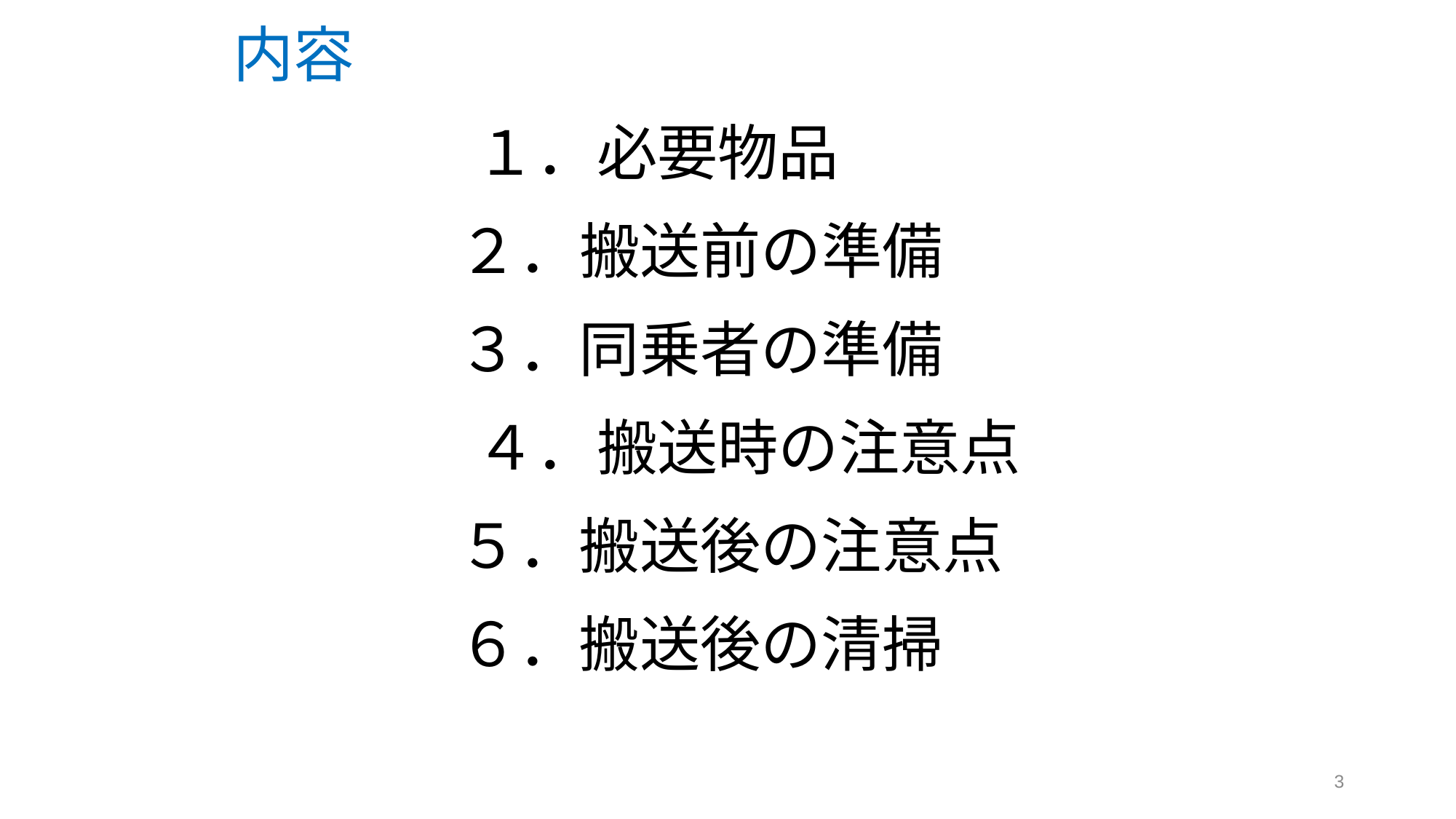

内容

　　　　１．必要物品

　　　２．搬送前の準備

　　　３．同乗者の準備

　　　　４．搬送時の注意点

　　　５．搬送後の注意点

　　　６．搬送後の清掃

3